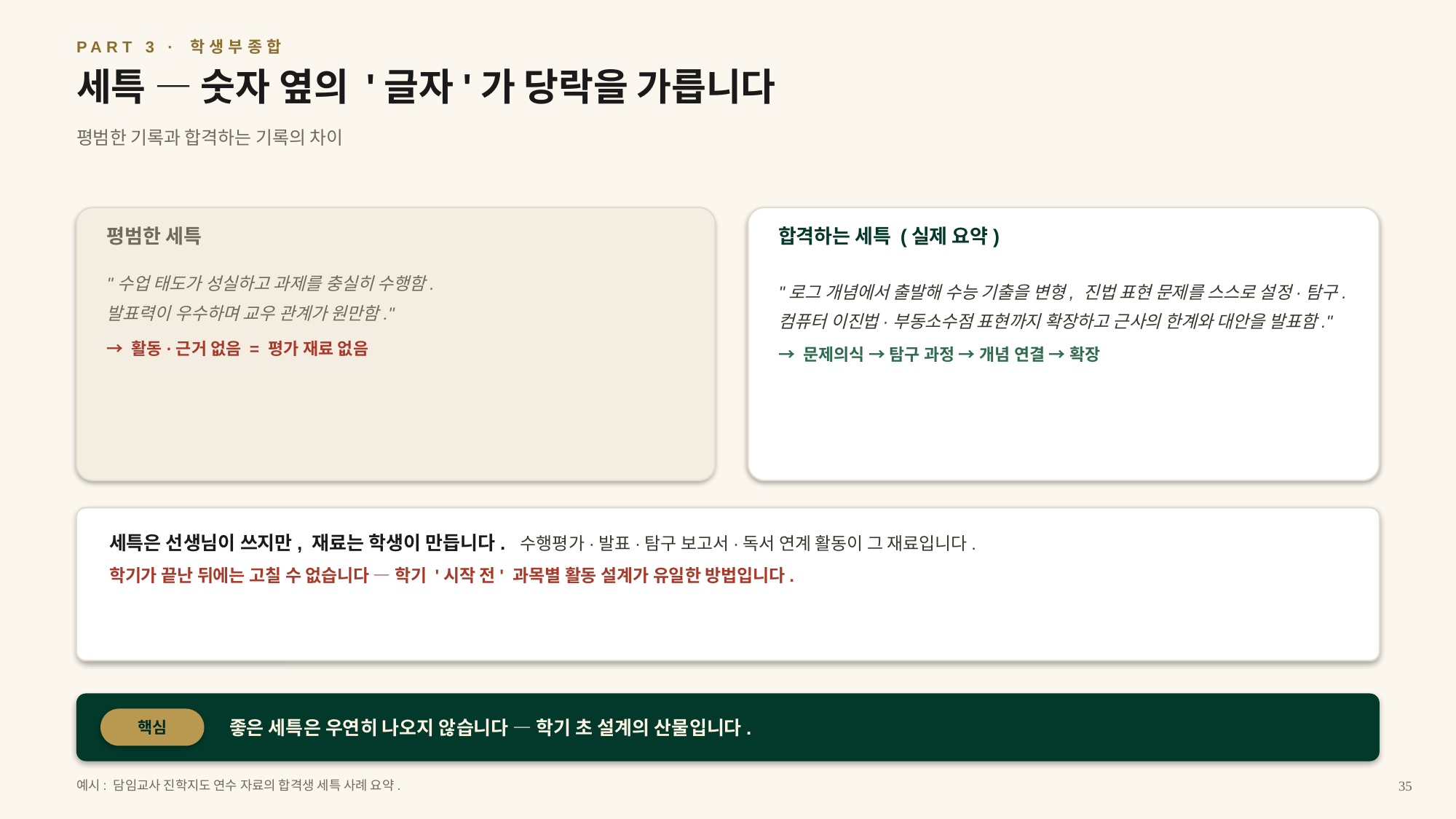

PART 3 · 학생부종합
세특 — 숫자 옆의 '글자'가 당락을 가릅니다
평범한 기록과 합격하는 기록의 차이

평범한 세특
합격하는 세특 (실제 요약)
"수업 태도가 성실하고 과제를 충실히 수행함.
발표력이 우수하며 교우 관계가 원만함."
→ 활동·근거 없음 = 평가 재료 없음
"로그 개념에서 출발해 수능 기출을 변형, 진법 표현 문제를 스스로 설정·탐구. 컴퓨터 이진법·부동소수점 표현까지 확장하고 근사의 한계와 대안을 발표함."
→ 문제의식 → 탐구 과정 → 개념 연결 → 확장

세특은 선생님이 쓰지만, 재료는 학생이 만듭니다.  수행평가·발표·탐구 보고서·독서 연계 활동이 그 재료입니다.
학기가 끝난 뒤에는 고칠 수 없습니다 — 학기 '시작 전' 과목별 활동 설계가 유일한 방법입니다.

좋은 세특은 우연히 나오지 않습니다 — 학기 초 설계의 산물입니다.
핵심
예시: 담임교사 진학지도 연수 자료의 합격생 세특 사례 요약.
35